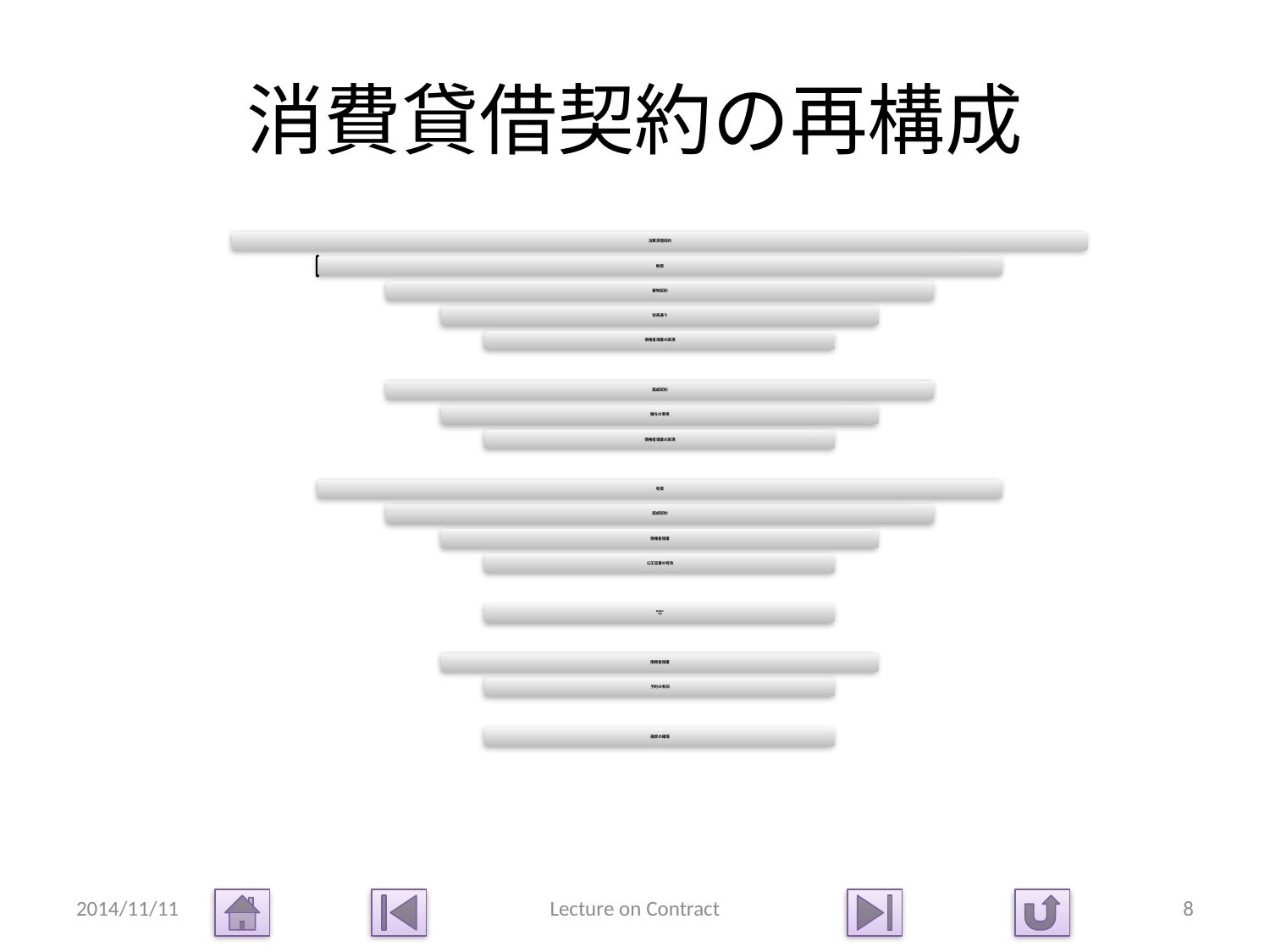

# 消費貸借契約の再構成
消費貸借契約
無償
要物契約
債権者保護の実現
有償
諾成契約
債権者保護
公正証書の有効
抵当権の
有効
債務者保護
予約の有効
融資の確保
諾成契約
贈与の準用
債権者保護の実現
従来通り
2014/11/11
Lecture on Contract
8